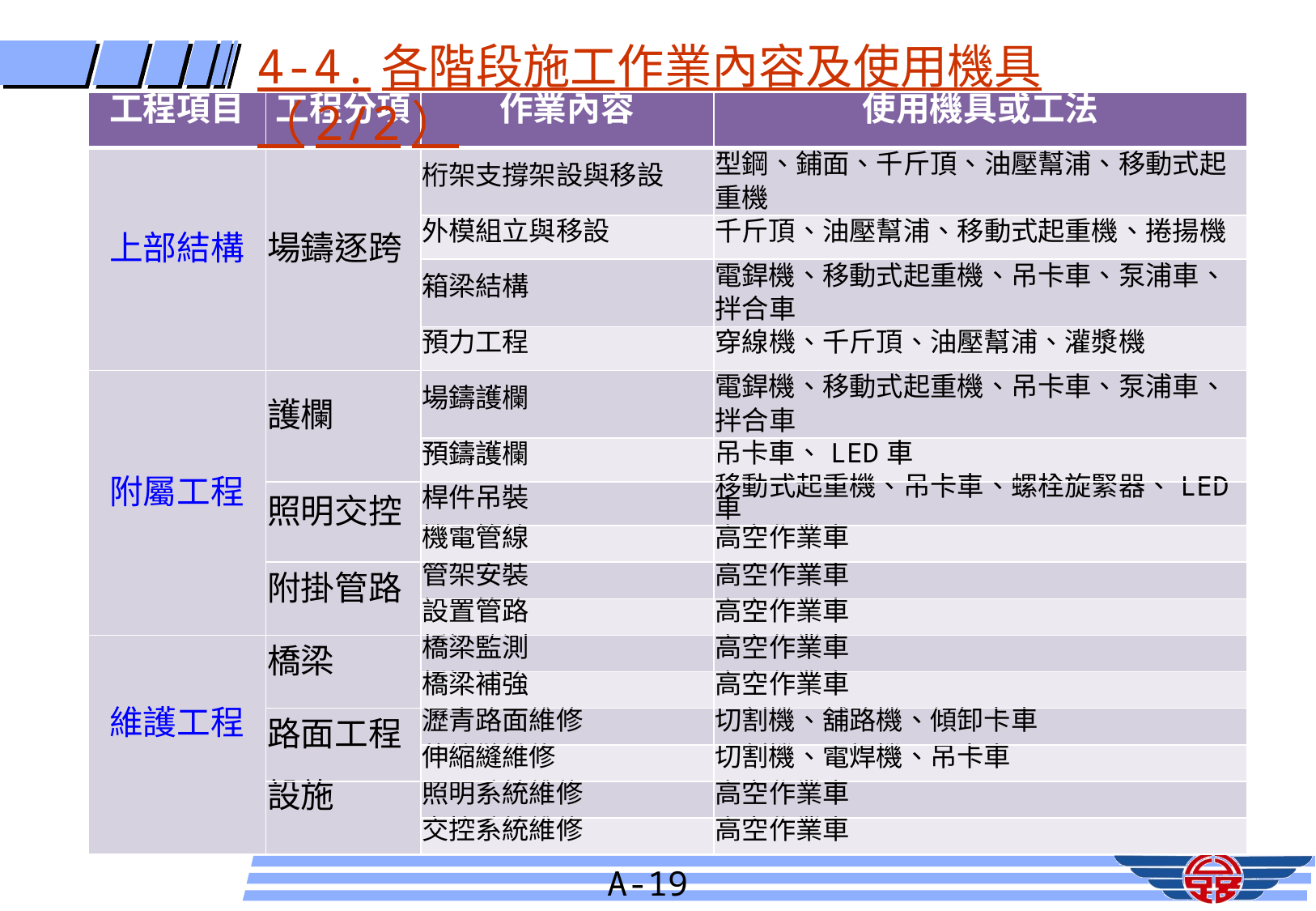

4-4.各階段施工作業內容及使用機具（2/2）
| 工程項目 | 工程分項 | 作業內容 | 使用機具或工法 |
| --- | --- | --- | --- |
| 上部結構 | 場鑄逐跨 | 桁架支撐架設與移設 | 型鋼、鋪面、千斤頂、油壓幫浦、移動式起重機 |
|  |  | 外模組立與移設 | 千斤頂、油壓幫浦、移動式起重機、捲揚機 |
|  |  | 箱梁結構 | 電銲機、移動式起重機、吊卡車、泵浦車、拌合車 |
|  |  | 預力工程 | 穿線機、千斤頂、油壓幫浦、灌漿機 |
| 附屬工程 | 護欄 | 場鑄護欄 | 電銲機、移動式起重機、吊卡車、泵浦車、拌合車 |
|  |  | 預鑄護欄 | 吊卡車、LED車 |
|  | 照明交控 | 桿件吊裝 | 移動式起重機、吊卡車、螺栓旋緊器、LED車 |
|  |  | 機電管線 | 高空作業車 |
|  | 附掛管路 | 管架安裝 | 高空作業車 |
|  |  | 設置管路 | 高空作業車 |
| 維護工程 | 橋梁 | 橋梁監測 | 高空作業車 |
|  |  | 橋梁補強 | 高空作業車 |
|  | 路面工程 | 瀝青路面維修 | 切割機、舖路機、傾卸卡車 |
|  |  | 伸縮縫維修 | 切割機、電焊機、吊卡車 |
|  | 設施 | 照明系統維修 | 高空作業車 |
|  |  | 交控系統維修 | 高空作業車 |